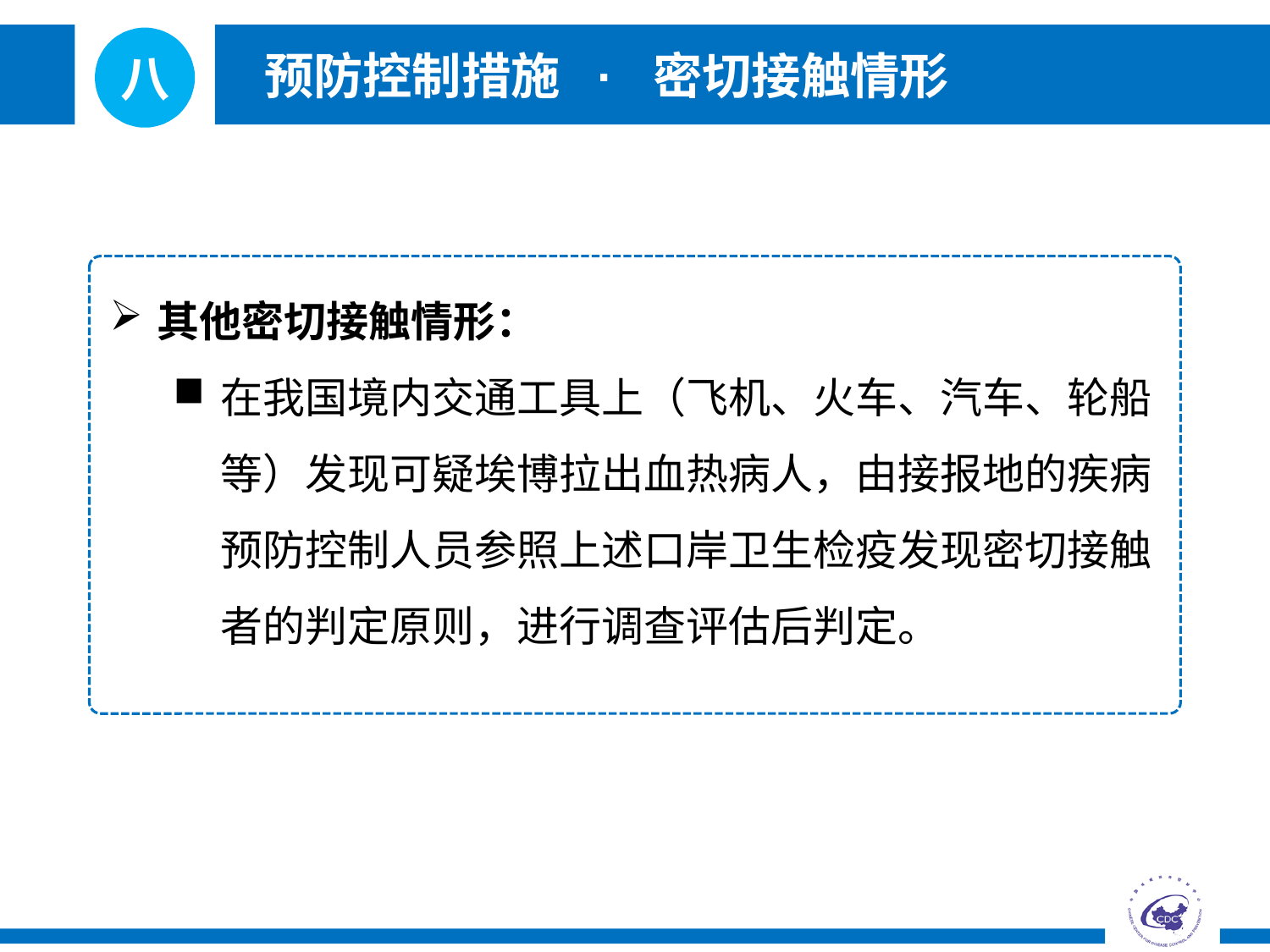

八
预防控制措施
·  密切接触情形

其他密切接触情形：
在我国境内交通工具上（飞机、火车、汽车、轮船等）发现可疑埃博拉出血热病人，由接报地的疾病预防控制人员参照上述口岸卫生检疫发现密切接触者的判定原则，进行调查评估后判定。